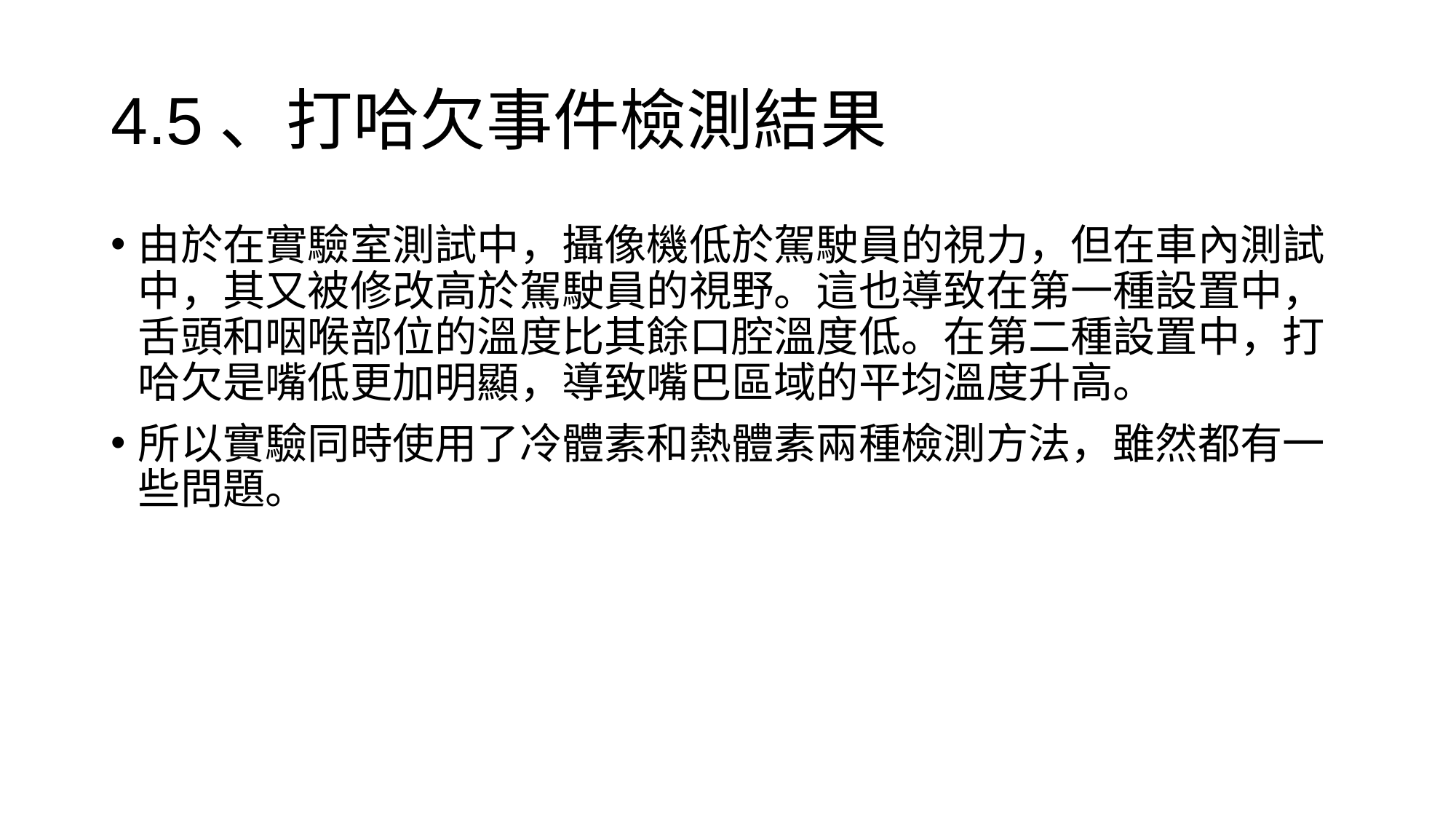

# 4.5、打哈欠事件檢測結果
由於在實驗室測試中，攝像機低於駕駛員的視力，但在車內測試中，其又被修改高於駕駛員的視野。這也導致在第一種設置中，舌頭和咽喉部位的溫度比其餘口腔溫度低。在第二種設置中，打哈欠是嘴低更加明顯，導致嘴巴區域的平均溫度升高。
所以實驗同時使用了冷體素和熱體素兩種檢測方法，雖然都有一些問題。